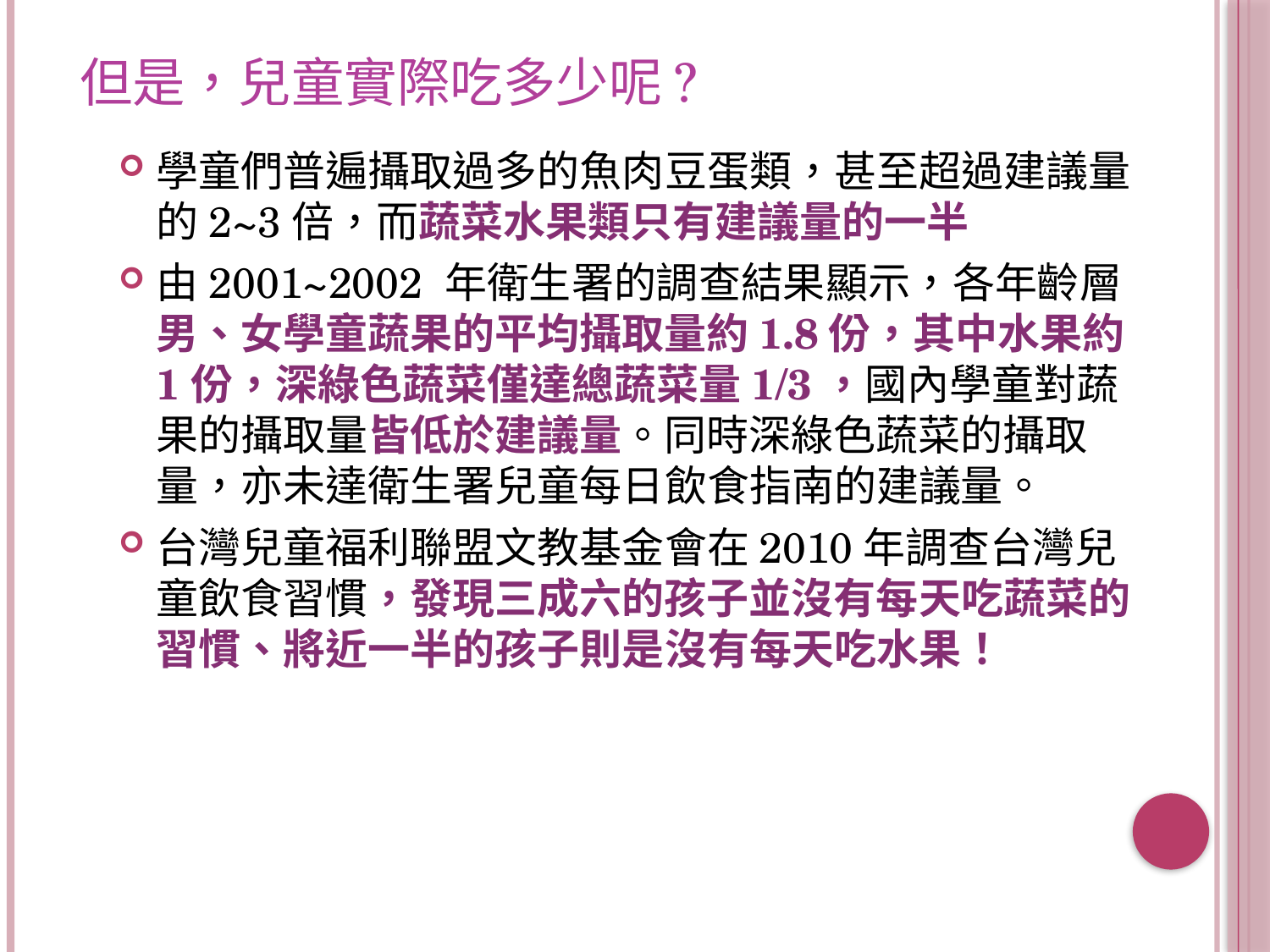

# 但是，兒童實際吃多少呢?
學童們普遍攝取過多的魚肉豆蛋類，甚至超過建議量的2~3倍，而蔬菜水果類只有建議量的一半
由2001~2002 年衛生署的調查結果顯示，各年齡層男、女學童蔬果的平均攝取量約1.8份，其中水果約1份，深綠色蔬菜僅達總蔬菜量1/3，國內學童對蔬果的攝取量皆低於建議量。同時深綠色蔬菜的攝取量，亦未達衛生署兒童每日飲食指南的建議量。
台灣兒童福利聯盟文教基金會在2010年調查台灣兒童飲食習慣，發現三成六的孩子並沒有每天吃蔬菜的習慣、將近一半的孩子則是沒有每天吃水果！